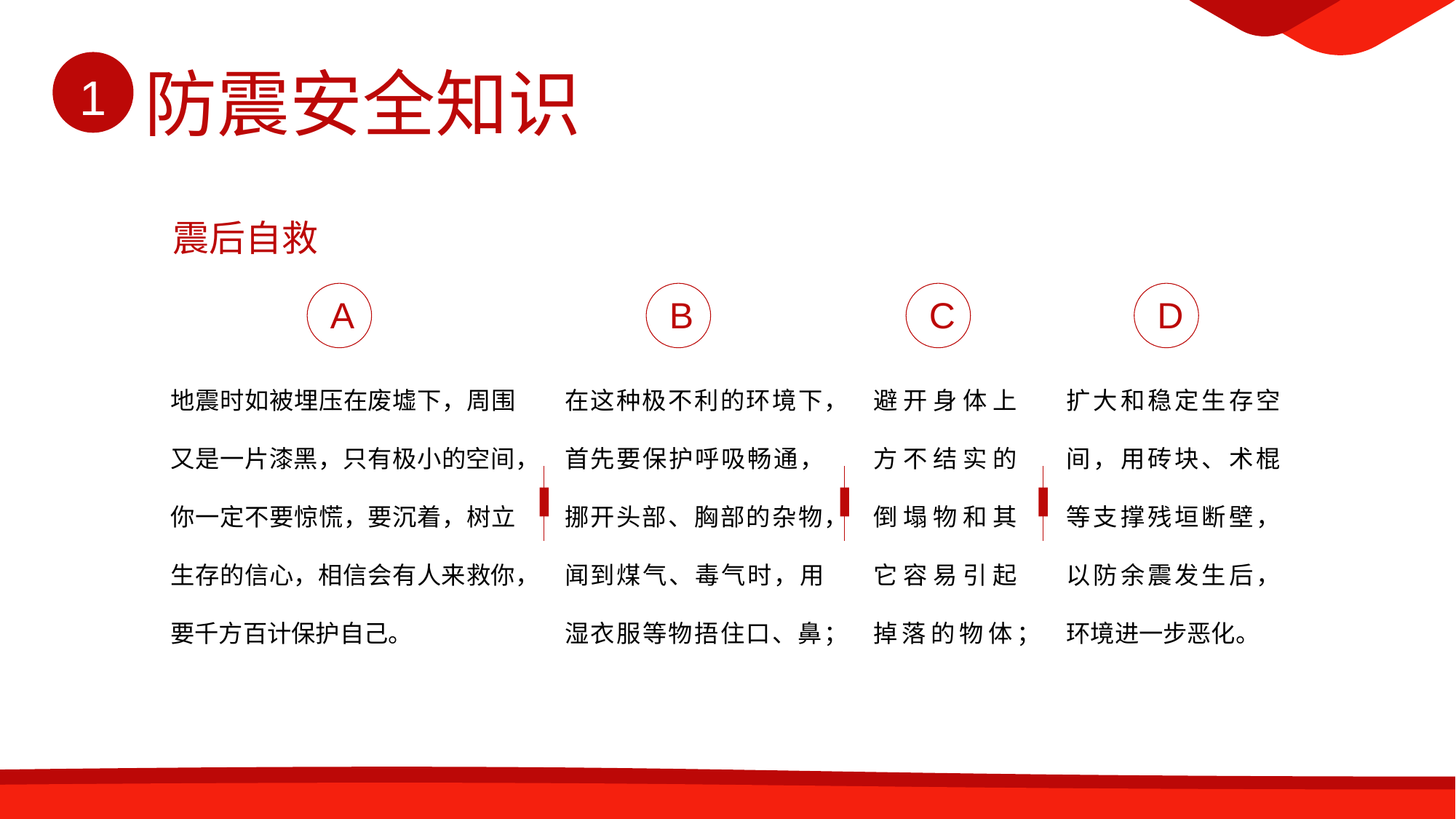

震后自救

A

B

C

D
地震时如被埋压在废墟下，周围又是一片漆黑，只有极小的空间，你一定不要惊慌，要沉着，树立生存的信心，相信会有人来救你，要千方百计保护自己。
在这种极不利的环境下，首先要保护呼吸畅通，挪开头部、胸部的杂物，闻到煤气、毒气时，用湿衣服等物捂住口、鼻；
避开身体上方不结实的倒塌物和其它容易引起掉落的物体；
扩大和稳定生存空间，用砖块、术棍等支撑残垣断壁，以防余震发生后，环境进一步恶化。